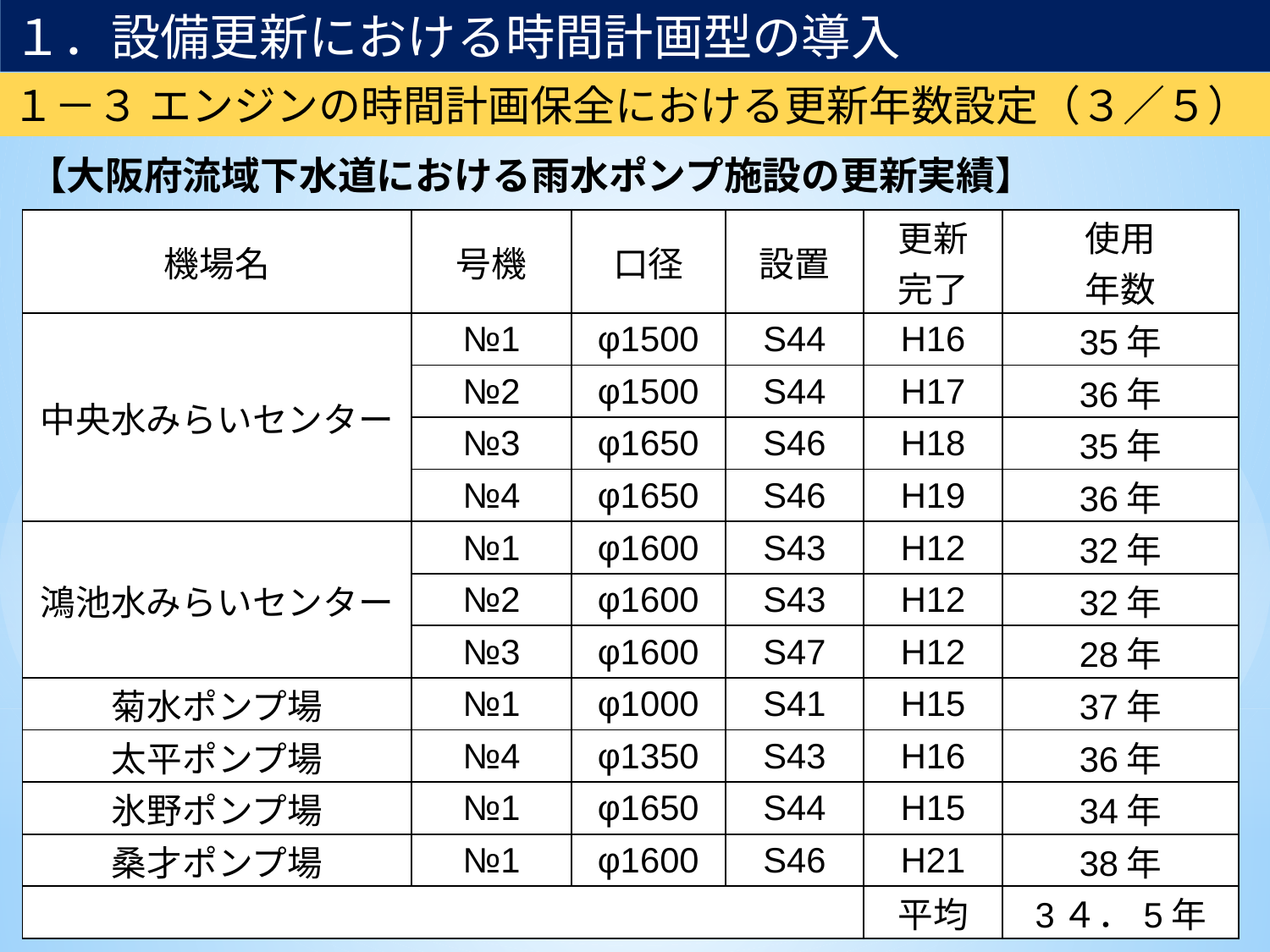

１．設備更新における時間計画型の導入
１－３ エンジンの時間計画保全における更新年数設定（３／５）

【大阪府流域下水道における雨水ポンプ施設の更新実績】
| 機場名 | 号機 | 口径 | 設置 | 更新 完了 | 使用 年数 |
| --- | --- | --- | --- | --- | --- |
| 中央水みらいセンター | №1 | φ1500 | S44 | H16 | 35年 |
|  | №2 | φ1500 | S44 | H17 | 36年 |
|  | №3 | φ1650 | S46 | H18 | 35年 |
|  | №4 | φ1650 | S46 | H19 | 36年 |
| 鴻池水みらいセンター | №1 | φ1600 | S43 | H12 | 32年 |
|  | №2 | φ1600 | S43 | H12 | 32年 |
|  | №3 | φ1600 | S47 | H12 | 28年 |
| 菊水ポンプ場 | №1 | φ1000 | S41 | H15 | 37年 |
| 太平ポンプ場 | №4 | φ1350 | S43 | H16 | 36年 |
| 氷野ポンプ場 | №1 | φ1650 | S44 | H15 | 34年 |
| 桑才ポンプ場 | №1 | φ1600 | S46 | H21 | 38年 |
|  |  |  |  | 平均 | 3４．5年 |
13